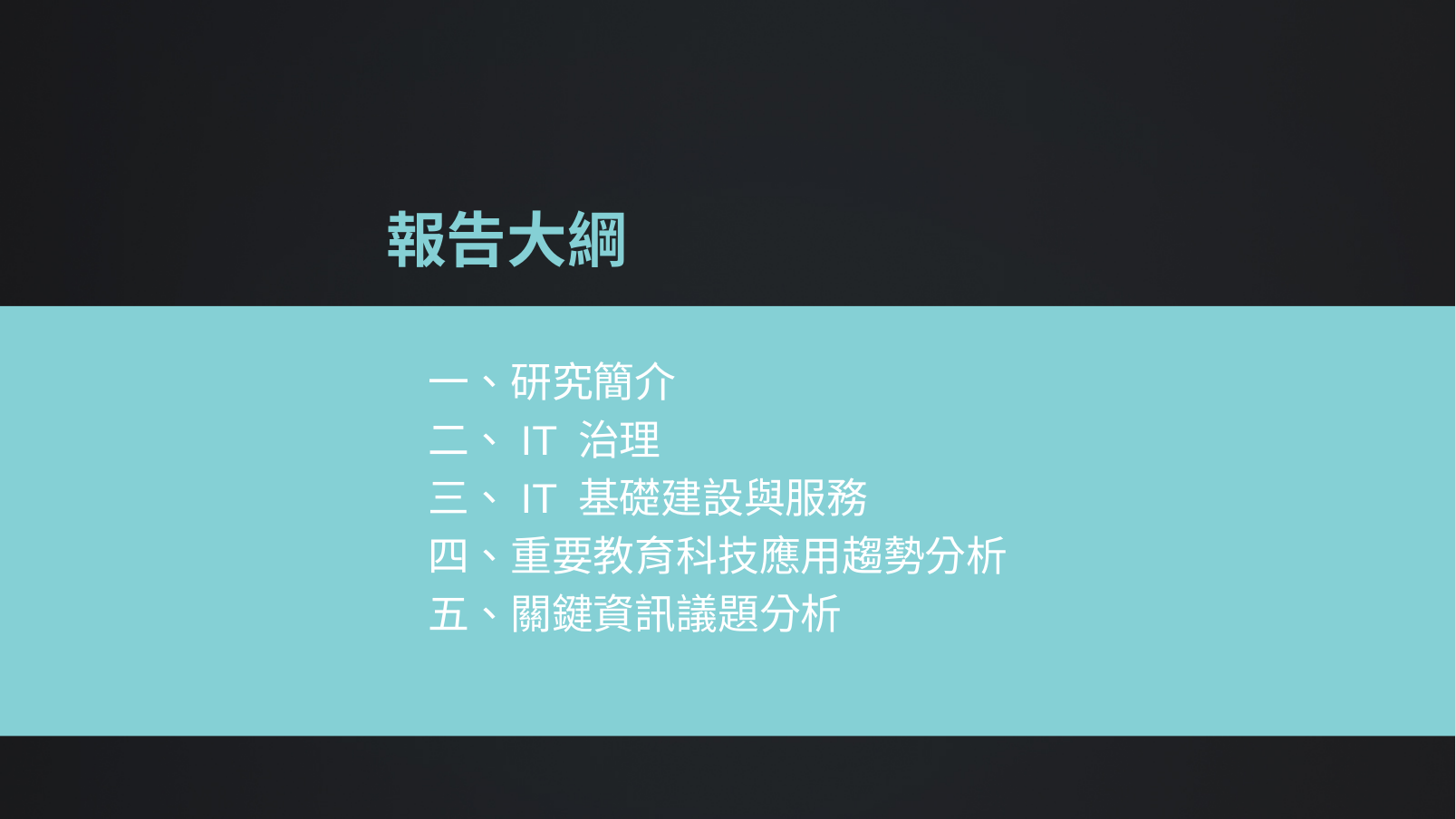

# 報告大綱
一、研究簡介
二、IT 治理
三、IT 基礎建設與服務
四、重要教育科技應用趨勢分析
五、關鍵資訊議題分析